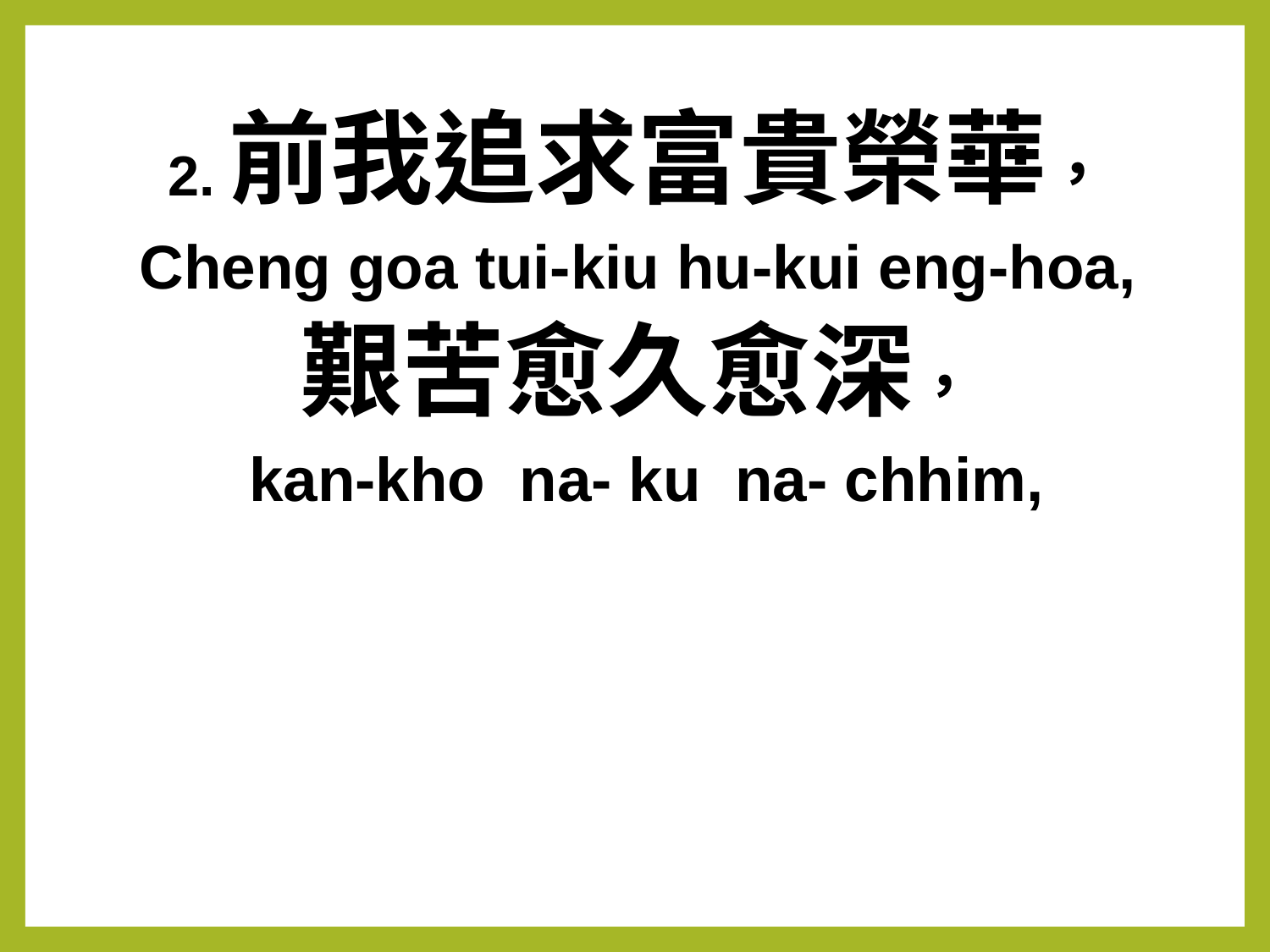

2.前我追求富貴榮華，
Cheng goa tui-kiu hu-kui eng-hoa,
艱苦愈久愈深，
 kan-kho  na- ku  na- chhim,